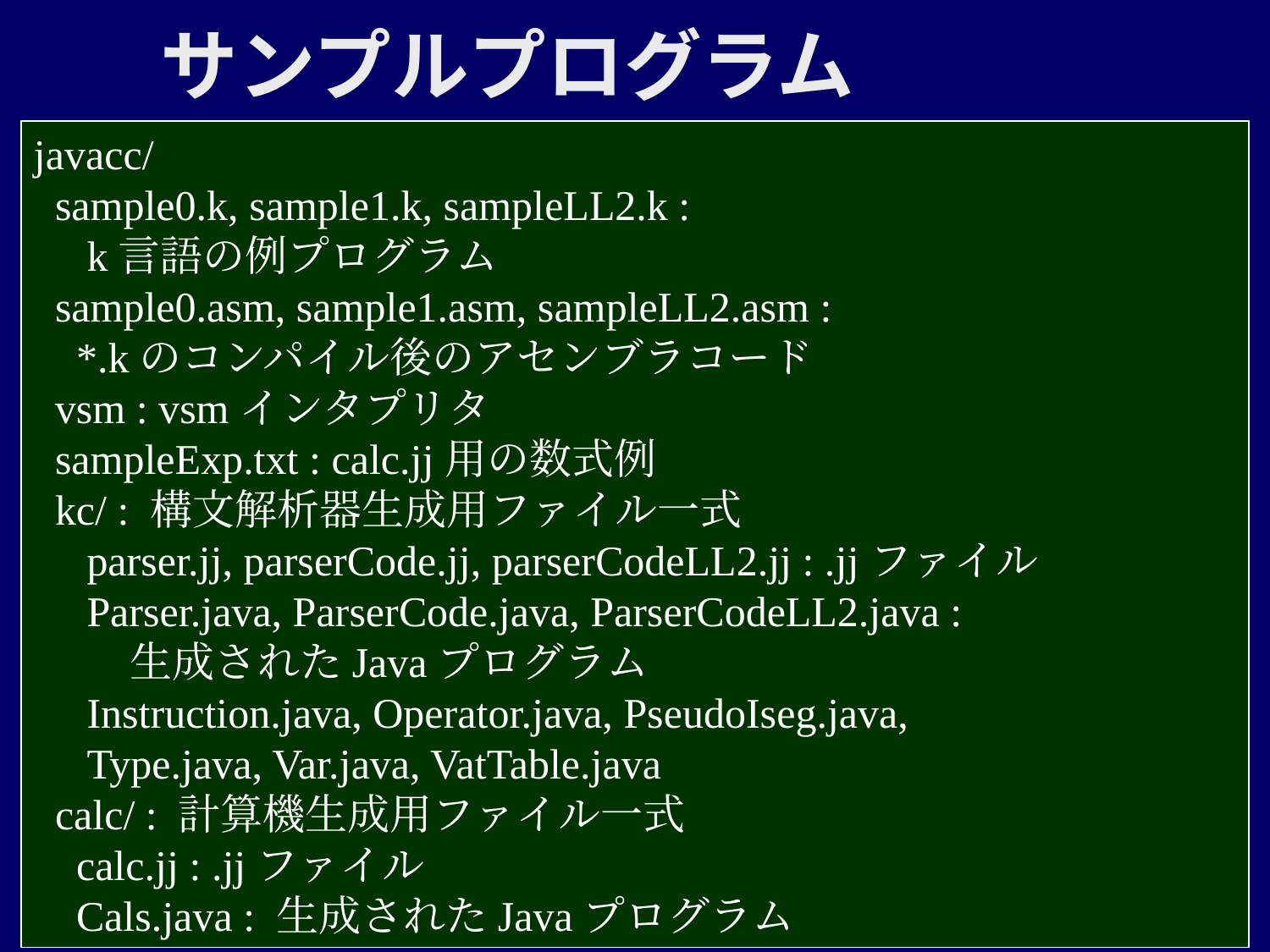

# サンプルプログラム
javacc/
  sample0.k, sample1.k, sampleLL2.k :
     k言語の例プログラム
  sample0.asm, sample1.asm, sampleLL2.asm :
    *.kのコンパイル後のアセンブラコード
  vsm : vsmインタプリタ
  sampleExp.txt : calc.jj用の数式例
  kc/ : 構文解析器生成用ファイル一式
     parser.jj, parserCode.jj, parserCodeLL2.jj : .jjファイル
     Parser.java, ParserCode.java, ParserCodeLL2.java :
        生成されたJavaプログラム
     Instruction.java, Operator.java, PseudoIseg.java,
     Type.java, Var.java, VatTable.java
  calc/ : 計算機生成用ファイル一式
    calc.jj : .jjファイル
    Cals.java : 生成されたJavaプログラム